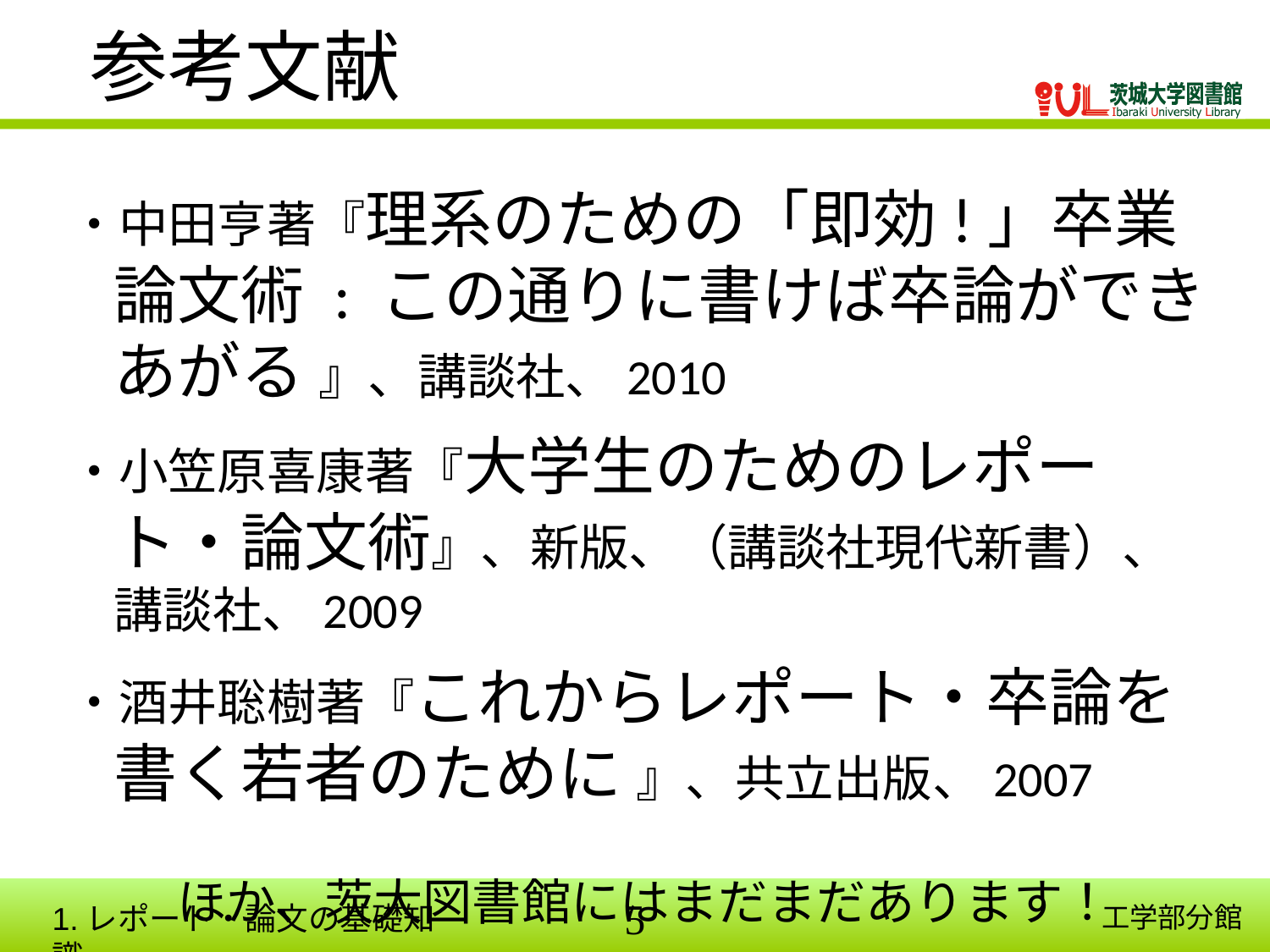

参考文献
・中田亨著『理系のための「即効!」卒業論文術 : この通りに書けば卒論ができあがる 』、講談社、2010
・小笠原喜康著『大学生のためのレポート・論文術』、新版、（講談社現代新書）、講談社、2009
・酒井聡樹著『これからレポート・卒論を書く若者のために 』、共立出版、2007
ほか、茨大図書館にはまだまだあります！
1.レポート・論文の基礎知識
工学部分館